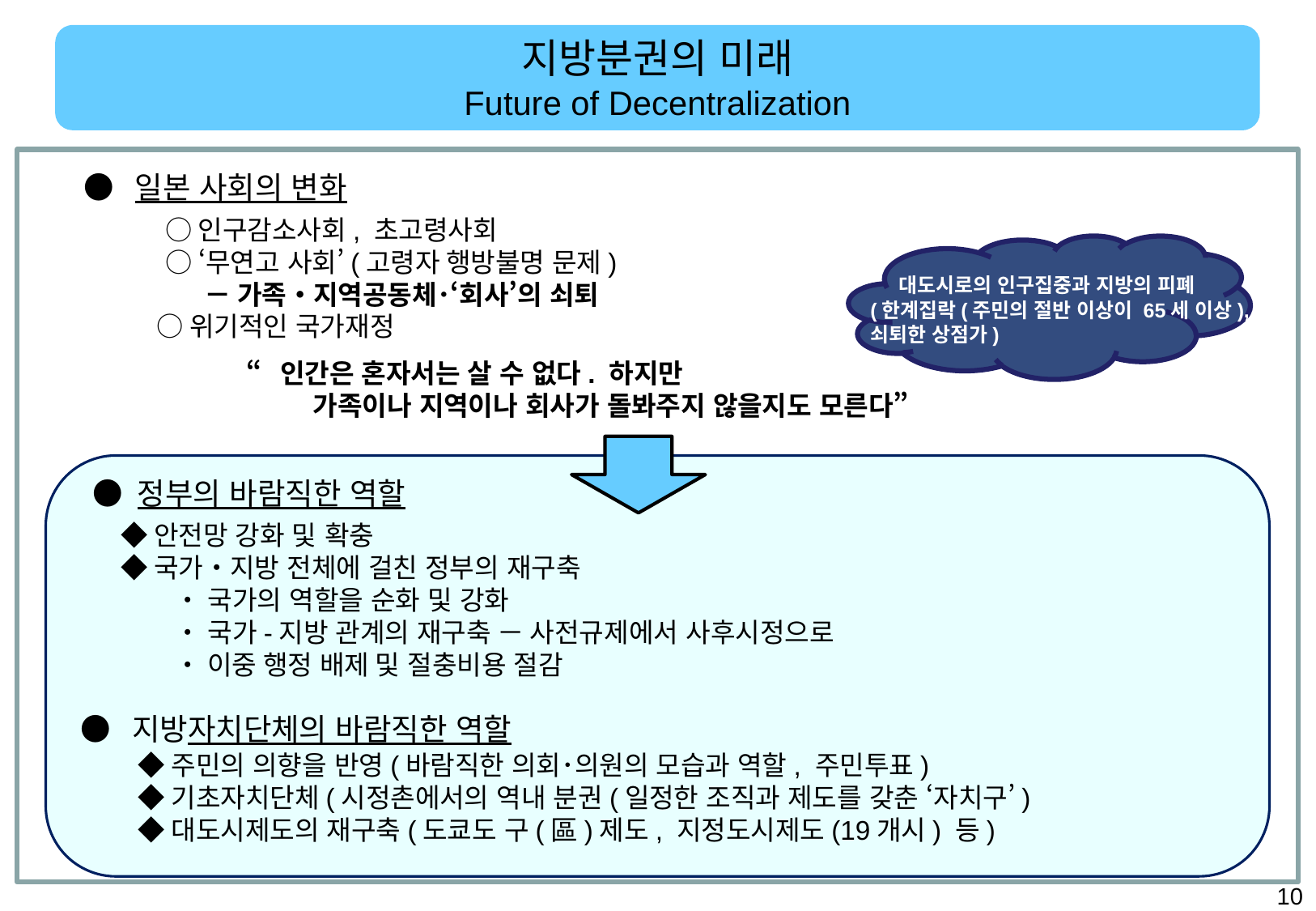

지방분권의 미래
Future of Decentralization

     ●  일본 사회의 변화
　　 ○ 인구감소사회, 초고령사회
　　 ○ ‘무연고 사회’(고령자 행방불명 문제)
　　  　 － 가족・지역공동체･‘회사’의 쇠퇴
　    ○ 위기적인 국가재정

    대도시로의 인구집중과 지방의 피폐
(한계집락(주민의 절반 이상이 65세 이상), 쇠퇴한 상점가)

“인간은 혼자서는 살 수 없다. 하지만
        가족이나 지역이나 회사가 돌봐주지 않을지도 모른다”

　　  ●  정부의 바람직한 역할
　      ◆ 안전망 강화 및 확충
　      ◆ 국가・지방 전체에 걸친 정부의 재구축
　　　      ・ 국가의 역할을 순화 및 강화
　　　      ・ 국가-지방 관계의 재구축 － 사전규제에서 사후시정으로
　　　      ・ 이중 행정 배제 및 절충비용 절감
          ●  지방자치단체의 바람직한 역할
　　　◆ 주민의 의향을 반영(바람직한 의회･의원의 모습과 역할, 주민투표)
　　　◆ 기초자치단체(시정촌에서의 역내 분권(일정한 조직과 제도를 갖춘 ‘자치구’)
　　　◆ 대도시제도의 재구축(도쿄도 구(區)제도, 지정도시제도(19개시) 등)
10